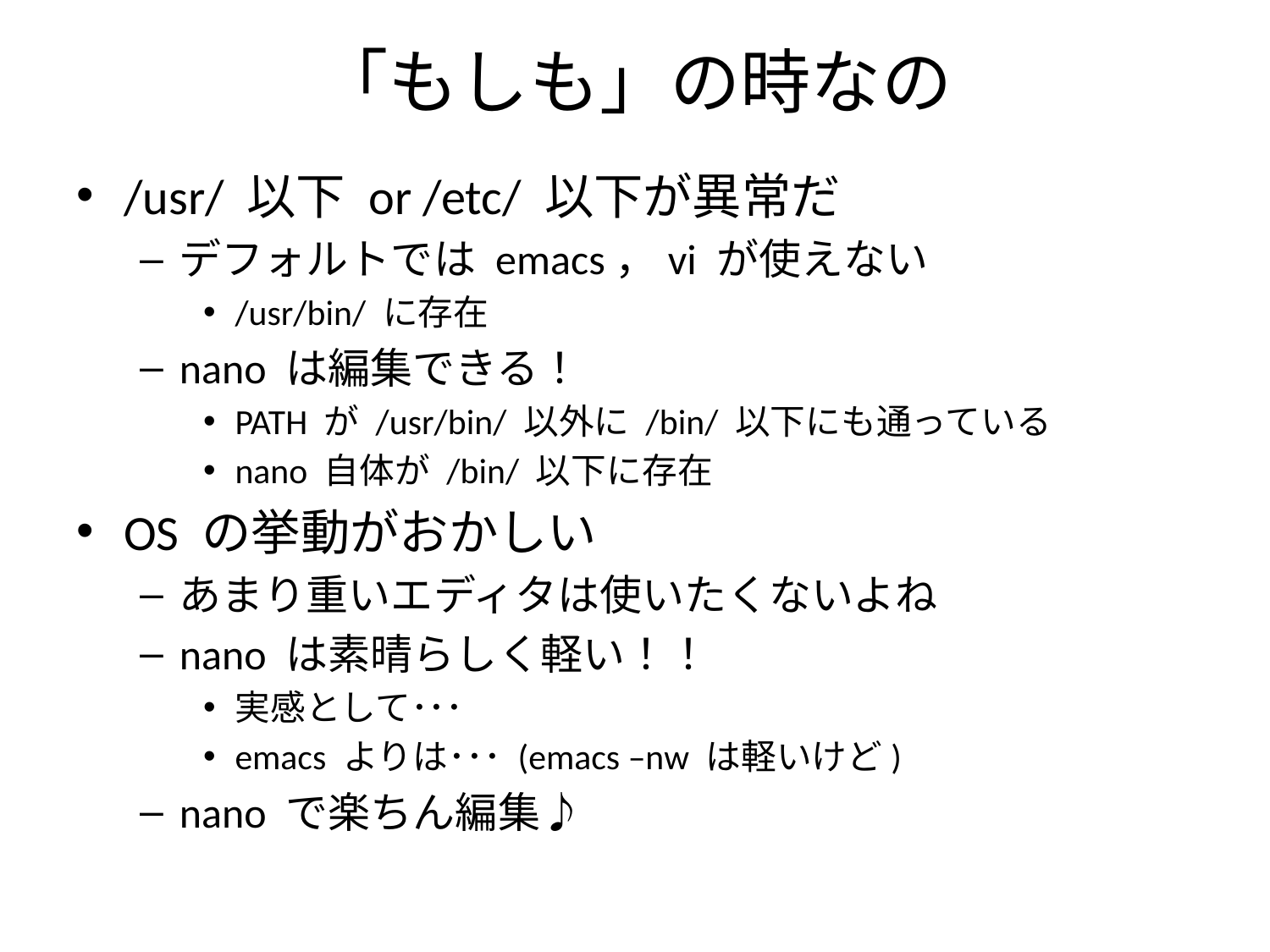

# 「もしも」の時なの
/usr/ 以下 or /etc/ 以下が異常だ
デフォルトでは emacs，vi が使えない
/usr/bin/ に存在
nano は編集できる！
PATH が /usr/bin/ 以外に /bin/ 以下にも通っている
nano 自体が /bin/ 以下に存在
OS の挙動がおかしい
あまり重いエディタは使いたくないよね
nano は素晴らしく軽い！！
実感として･･･
emacs よりは･･･ (emacs –nw は軽いけど)
nano で楽ちん編集♪